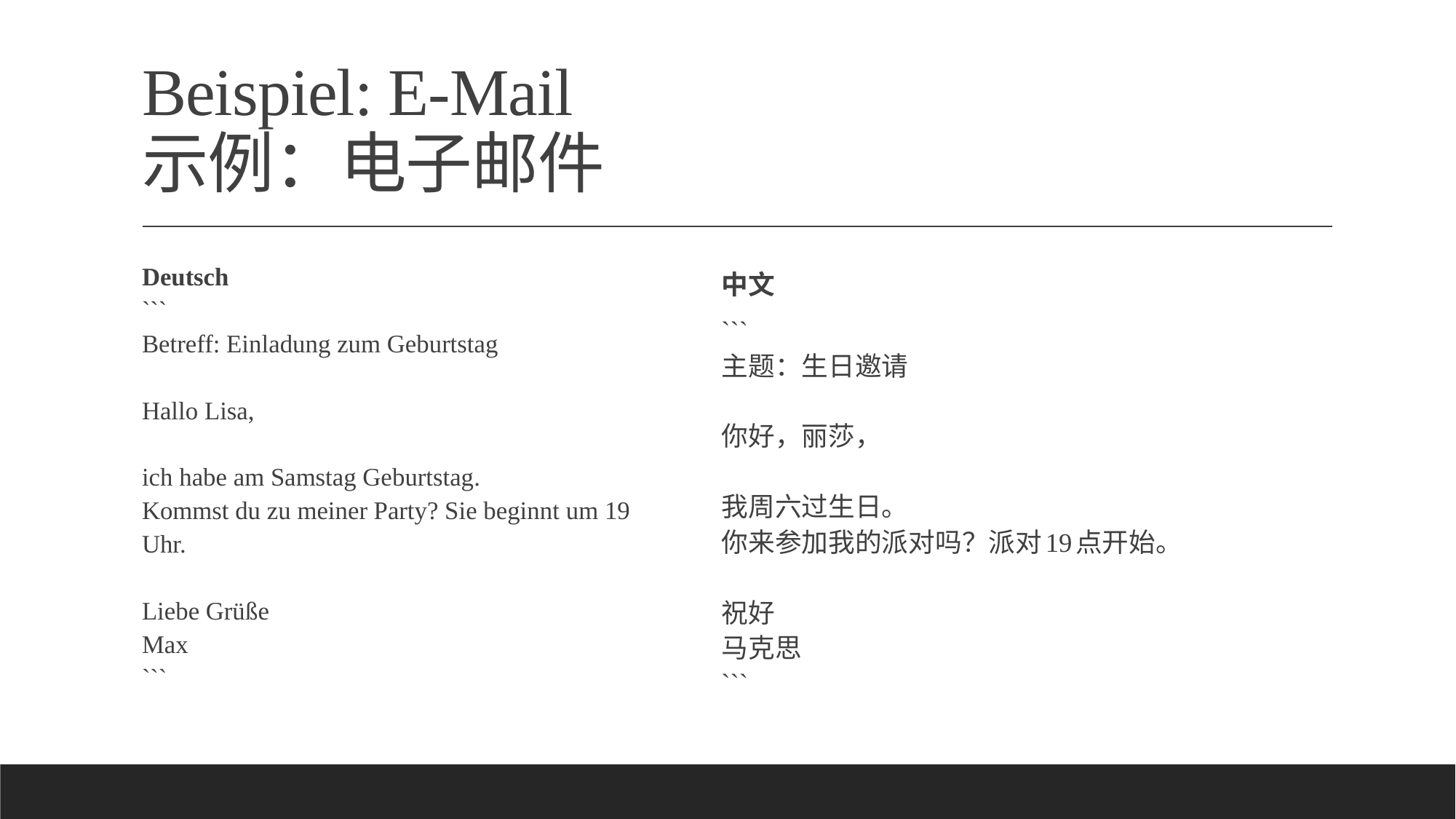

# Beispiel: E-Mail 示例：电子邮件
Deutsch
```
Betreff: Einladung zum Geburtstag
Hallo Lisa,
ich habe am Samstag Geburtstag.
Kommst du zu meiner Party? Sie beginnt um 19 Uhr.
Liebe Grüße
Max
```
中文
```
主题：生日邀请
你好，丽莎，
我周六过生日。
你来参加我的派对吗？派对19点开始。
祝好
马克思
```